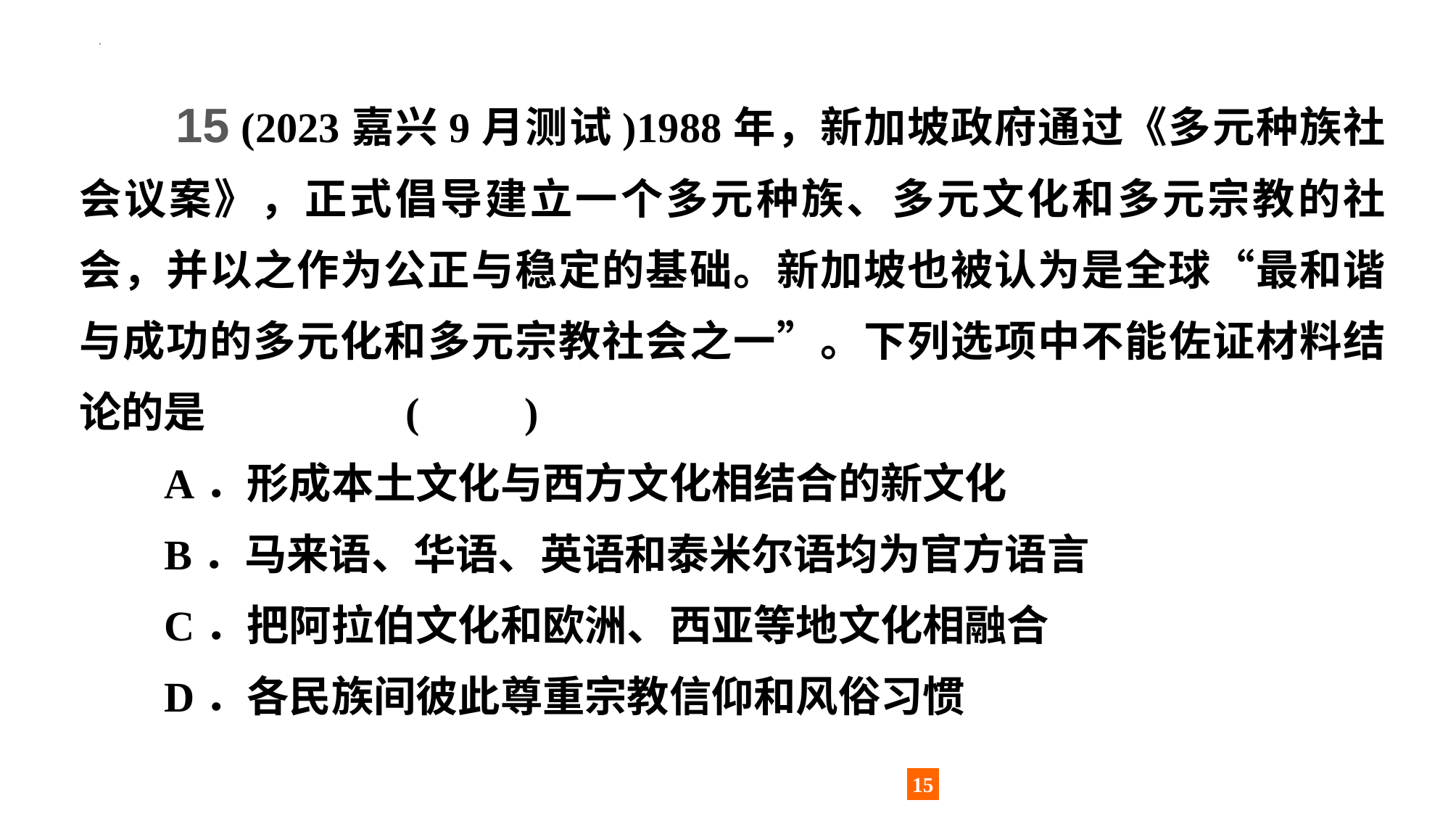

15 (2023嘉兴9月测试)1988年，新加坡政府通过《多元种族社会议案》，正式倡导建立一个多元种族、多元文化和多元宗教的社会，并以之作为公正与稳定的基础。新加坡也被认为是全球“最和谐与成功的多元化和多元宗教社会之一”。下列选项中不能佐证材料结论的是		(　　)
A．形成本土文化与西方文化相结合的新文化
B．马来语、华语、英语和泰米尔语均为官方语言
C．把阿拉伯文化和欧洲、西亚等地文化相融合
D．各民族间彼此尊重宗教信仰和风俗习惯
15